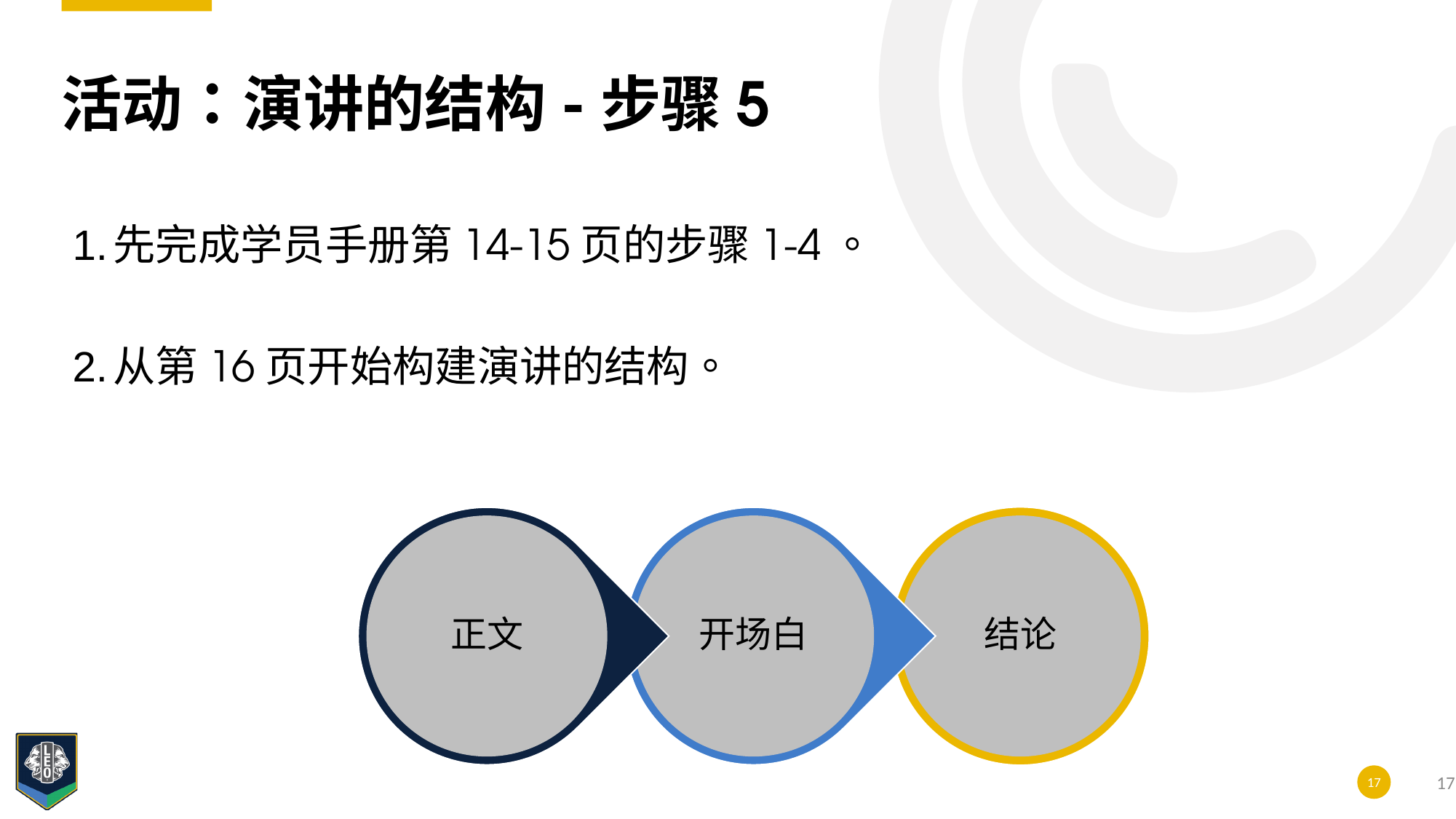

# 活动：演讲的结构-步骤5
先完成学员手册第14-15页的步骤1-4。

从第16页开始构建演讲的结构。

结论
开场白
正文
17
17